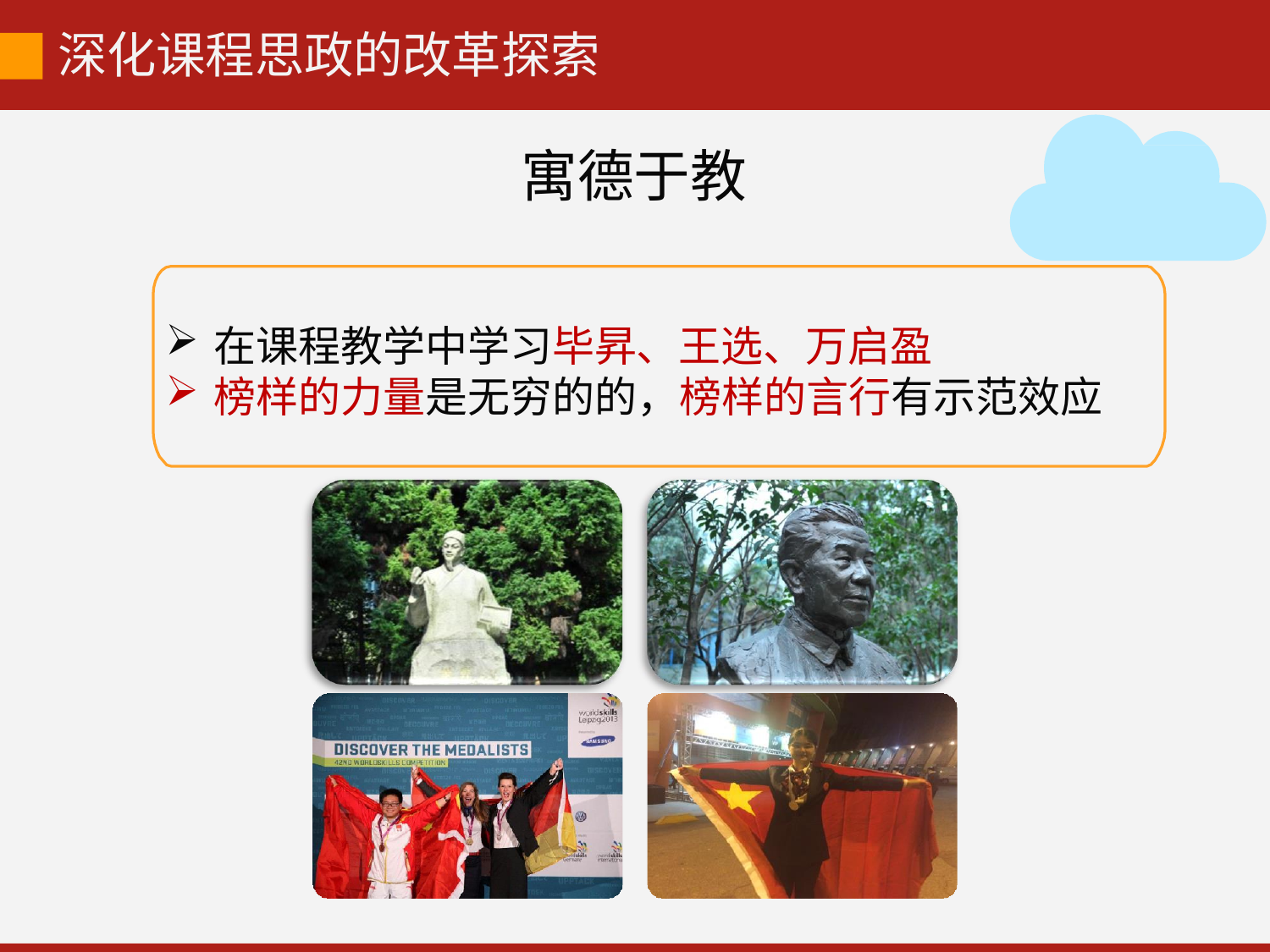

# 深化课程思政的改革探索

寓德于教

在课程教学中学习毕昇、王选、万启盈
榜样的力量是无穷的的，榜样的言行有示范效应